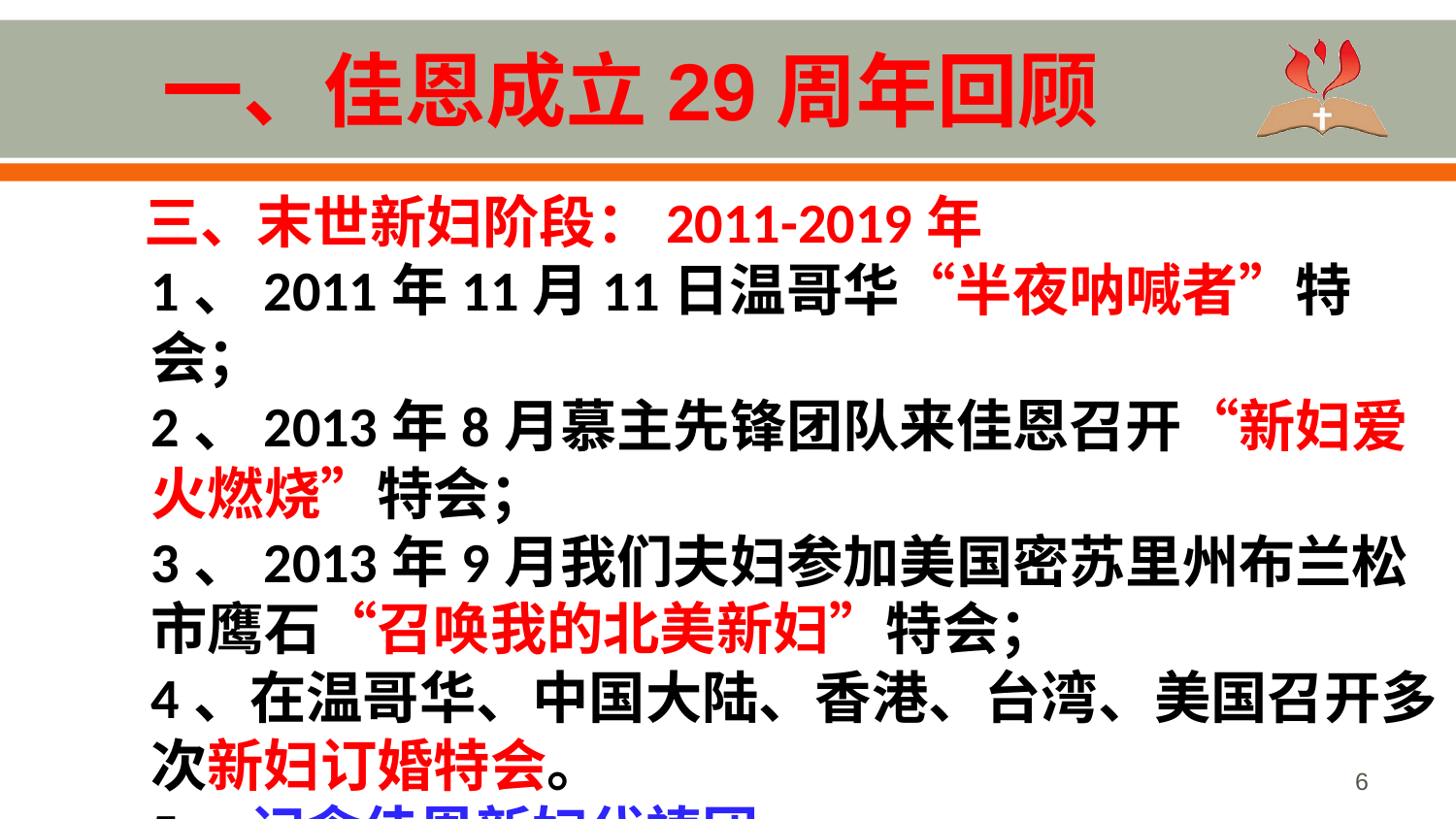

# 一、佳恩成立29周年回顾
         三、末世新妇阶段：2011-2019年
	1、2011年11月11日温哥华“半夜呐喊者”特会；
	2、2013年8月慕主先锋团队来佳恩召开“新妇爱火燃烧”特会；
	3、2013年9月我们夫妇参加美国密苏里州布兰松市鹰石“召唤我的北美新妇”特会；
	4、在温哥华、中国大陆、香港、台湾、美国召开多次新妇订婚特会。
	5、记念佳恩新妇代祷团。

6